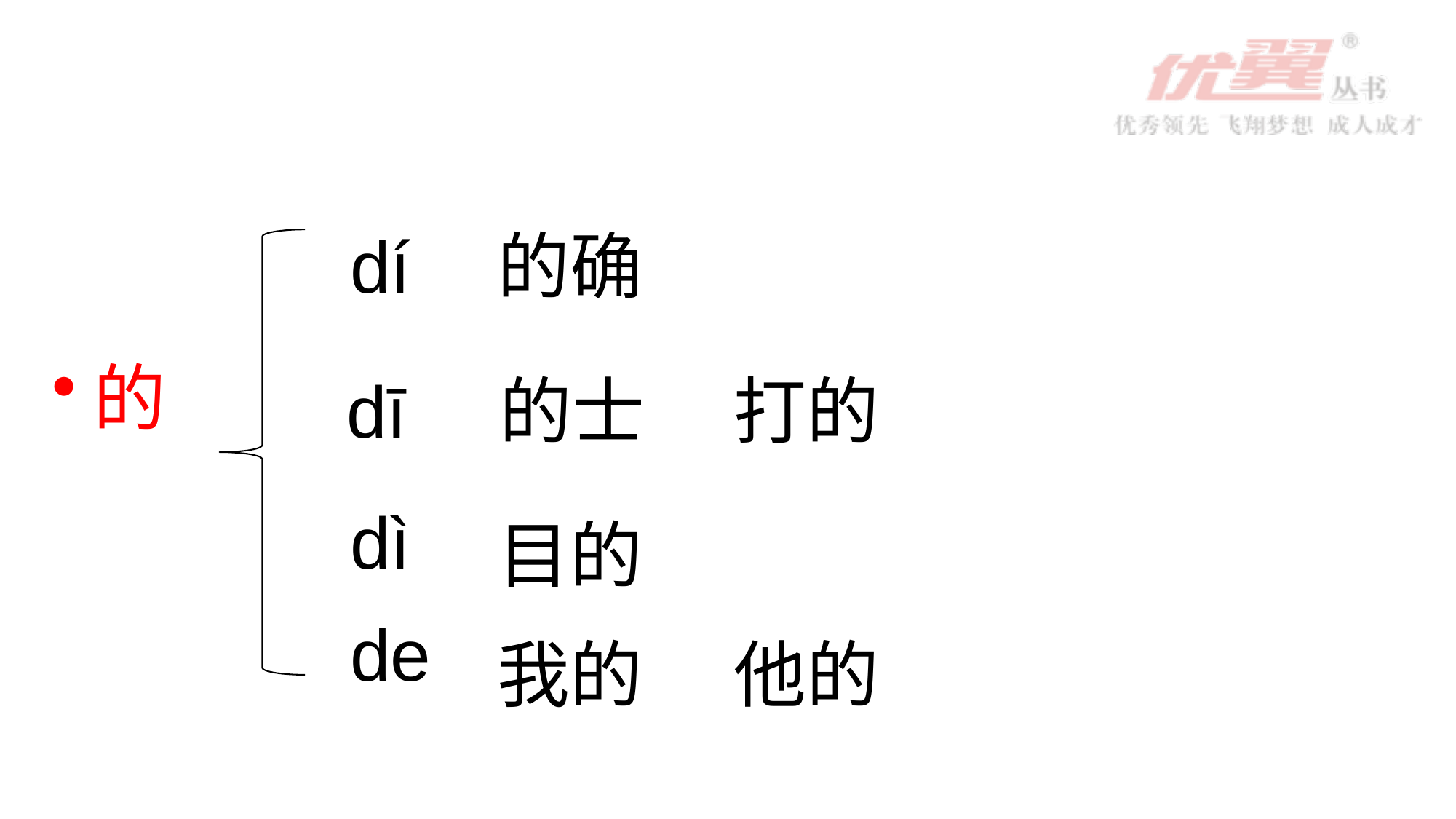

#
dí
的确

的
dī
打的
的士
dì
目的
de
我的
他的